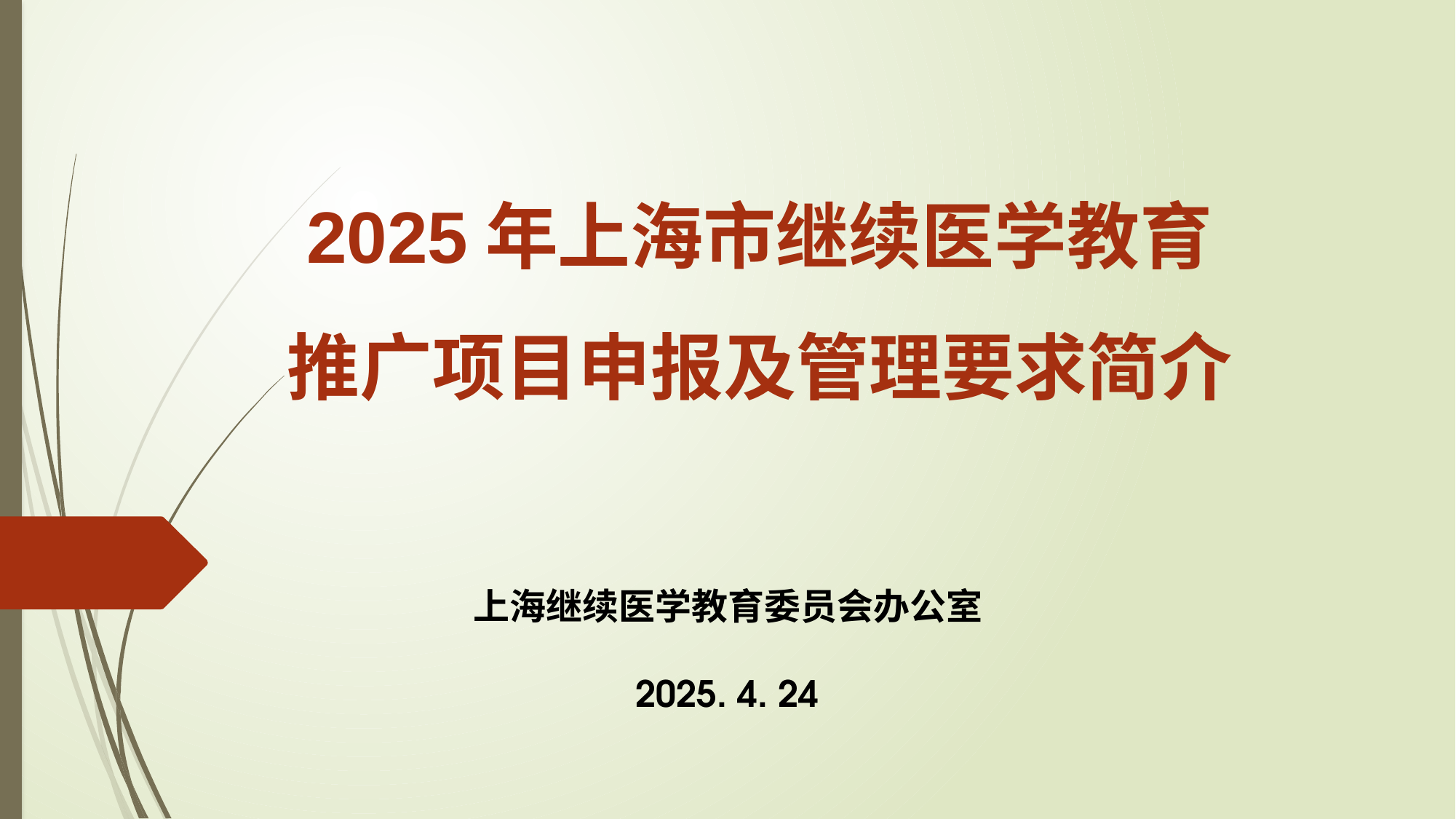

# 2025年上海市继续医学教育 推广项目申报及管理要求简介
上海继续医学教育委员会办公室
2025. 4. 24